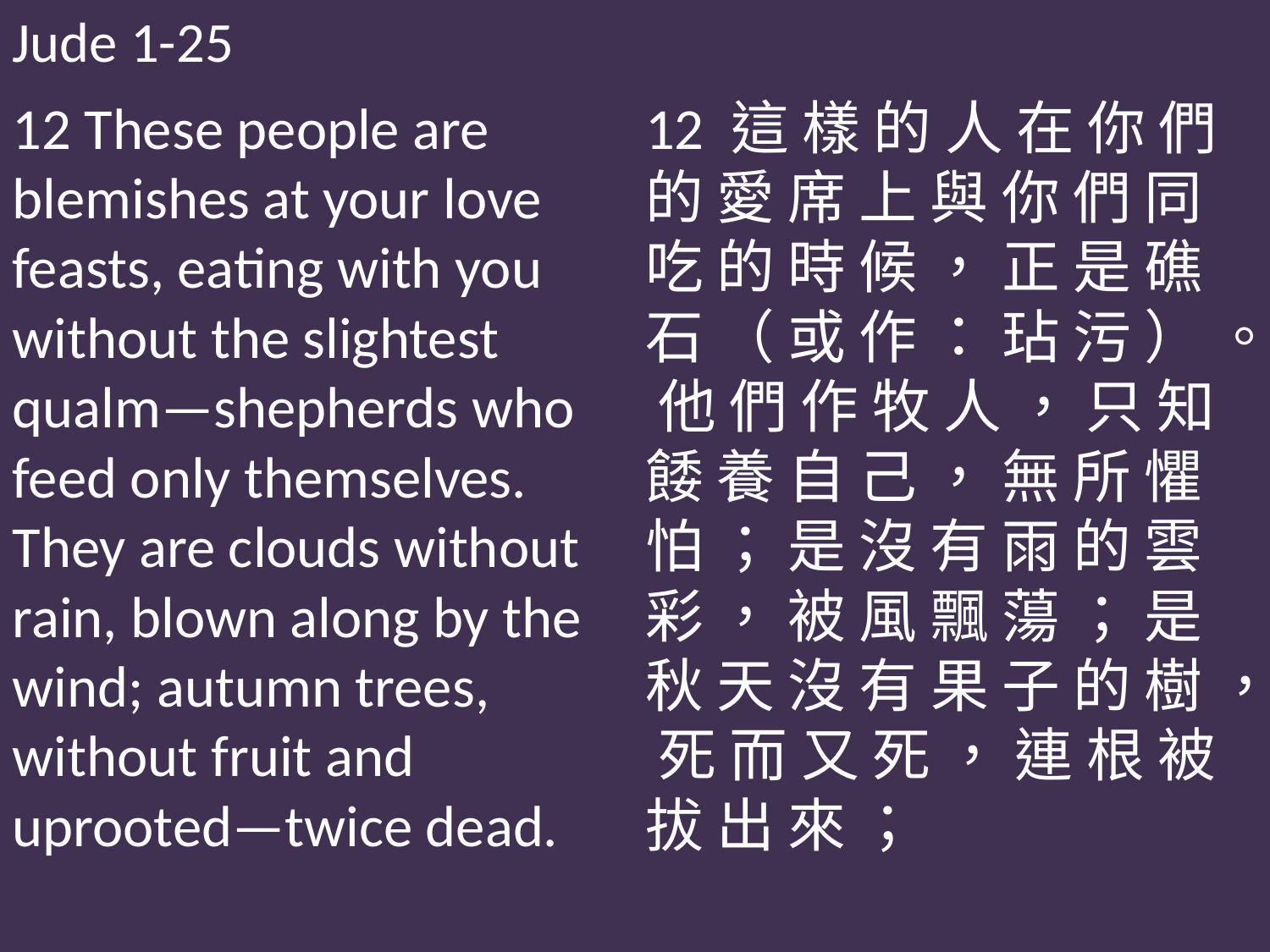

Jude 1-25
12 These people are blemishes at your love feasts, eating with you without the slightest qualm—shepherds who feed only themselves. They are clouds without rain, blown along by the wind; autumn trees, without fruit and uprooted—twice dead.
12 這 樣 的 人 在 你 們 的 愛 席 上 與 你 們 同 吃 的 時 候 ， 正 是 礁 石 （ 或 作 ： 玷 污 ） 。 他 們 作 牧 人 ， 只 知 餧 養 自 己 ， 無 所 懼 怕 ； 是 沒 有 雨 的 雲 彩 ， 被 風 飄 蕩 ； 是 秋 天 沒 有 果 子 的 樹 ， 死 而 又 死 ， 連 根 被 拔 出 來 ；